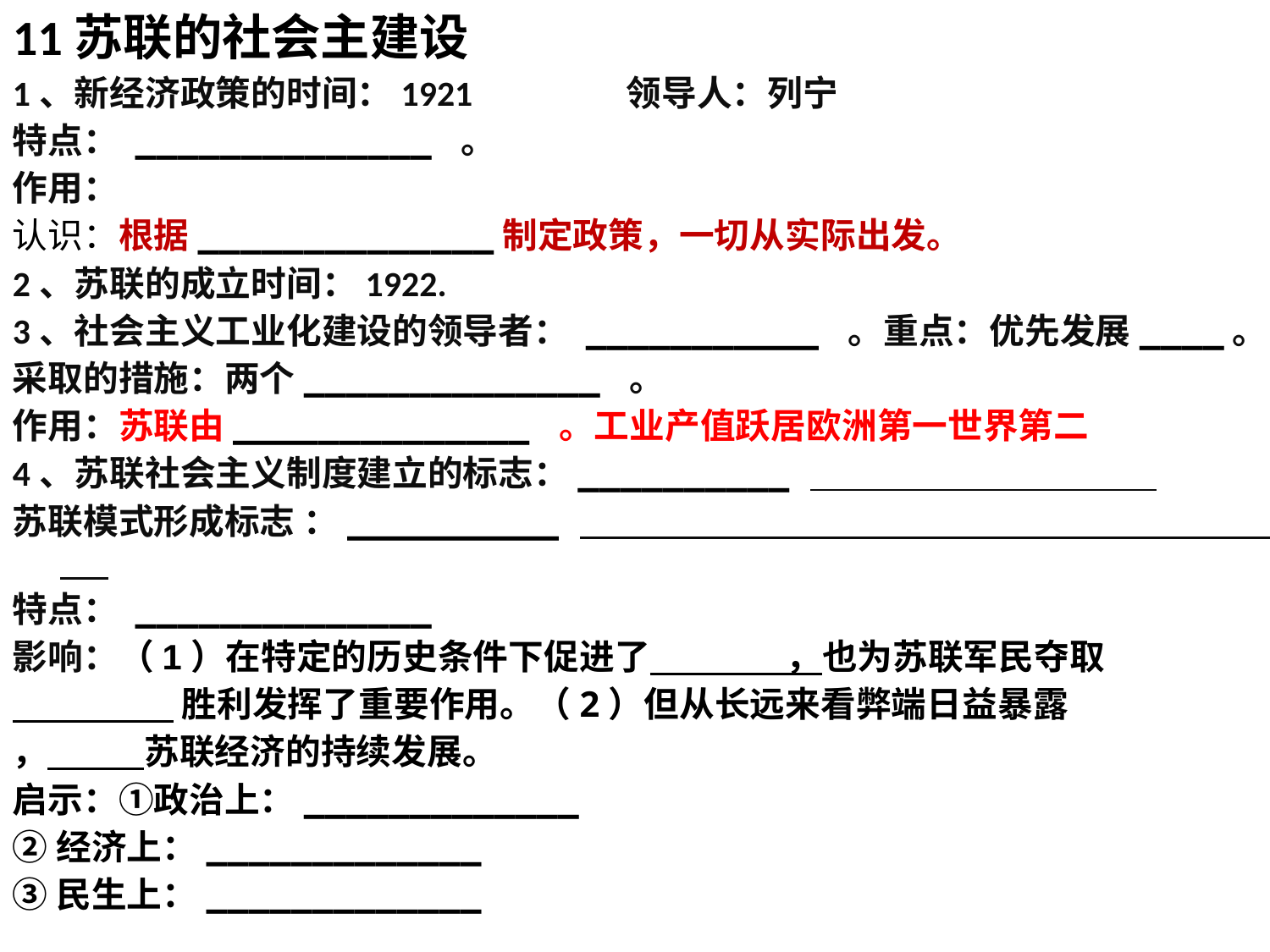

11苏联的社会主建设
1、新经济政策的时间：1921                  领导人：列宁
特点： ______________ 。
作用：
认识：根据______________制定政策，一切从实际出发。
2、苏联的成立时间：1922.
3、社会主义工业化建设的领导者： ___________ 。重点：优先发展____。
采取的措施：两个______________ 。
作用：苏联由______________ 。工业产值跃居欧洲第一世界第二
4、苏联社会主义制度建立的标志：__________
苏联模式形成标志 ：__________
特点： ______________
影响：（1）在特定的历史条件下促进了                 ，也为苏联军民夺取
                    胜利发挥了重要作用。（2）但从长远来看弊端日益暴露
，            苏联经济的持续发展。
启示：①政治上：_____________
②经济上：_____________
③民生上：_____________